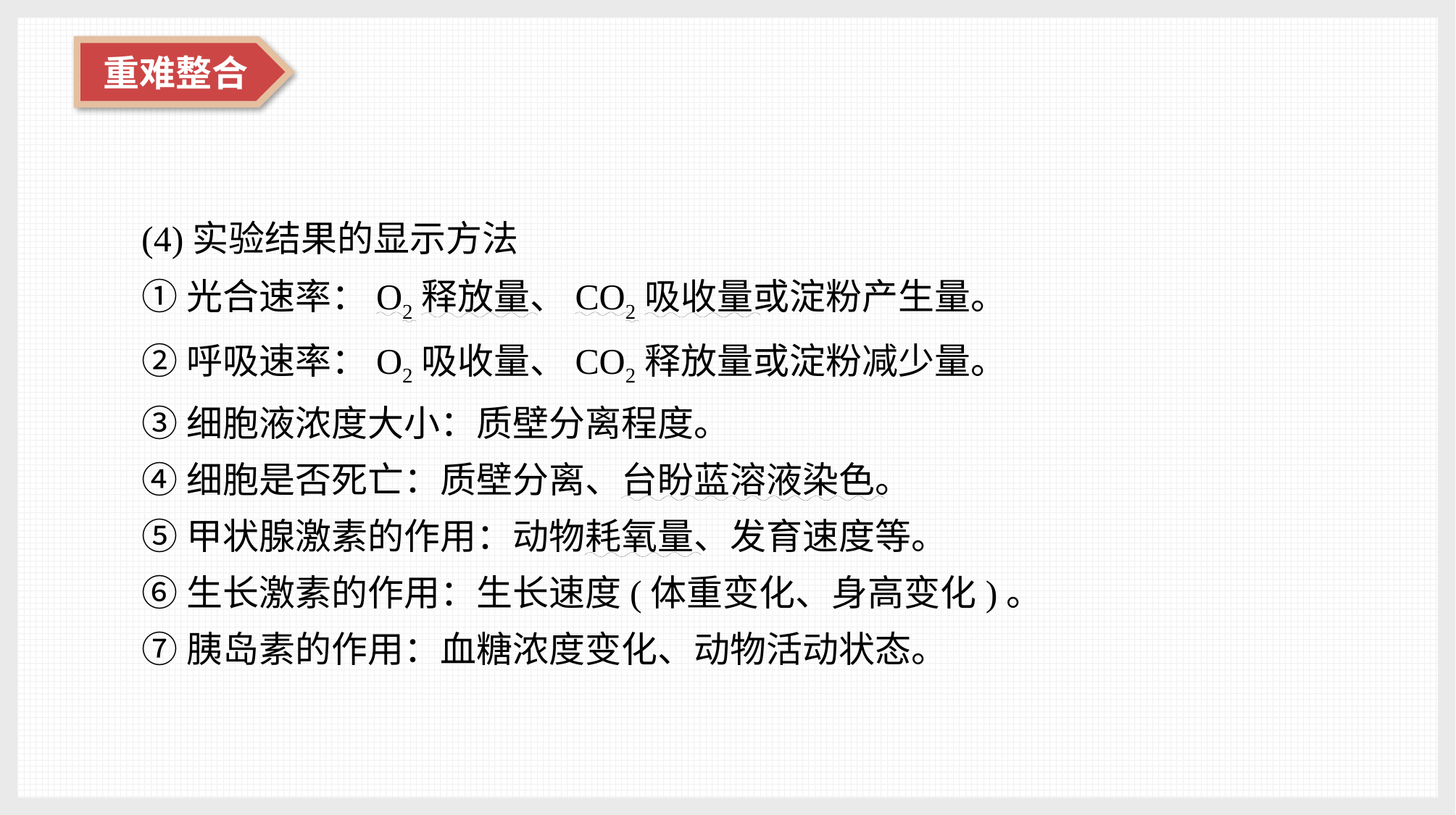

(4)实验结果的显示方法
①光合速率：O2释放量、CO2吸收量或淀粉产生量。
②呼吸速率：O2吸收量、CO2释放量或淀粉减少量。
③细胞液浓度大小：质壁分离程度。
④细胞是否死亡：质壁分离、台盼蓝溶液染色。
⑤甲状腺激素的作用：动物耗氧量、发育速度等。
⑥生长激素的作用：生长速度(体重变化、身高变化)。
⑦胰岛素的作用：血糖浓度变化、动物活动状态。